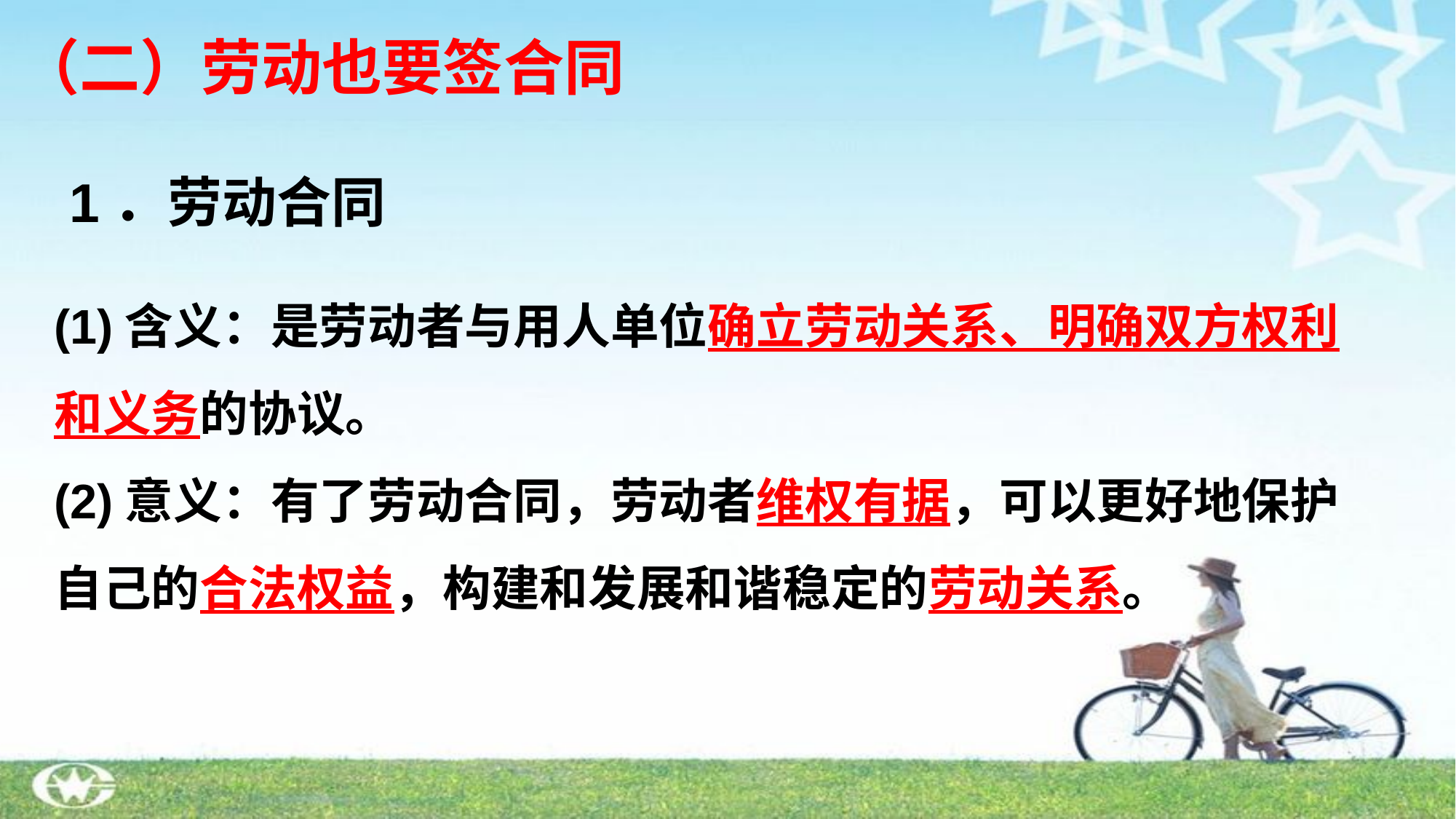

（二）劳动也要签合同
1．劳动合同
(1)含义：是劳动者与用人单位确立劳动关系、明确双方权利和义务的协议。
(2)意义：有了劳动合同，劳动者维权有据，可以更好地保护自己的合法权益，构建和发展和谐稳定的劳动关系。